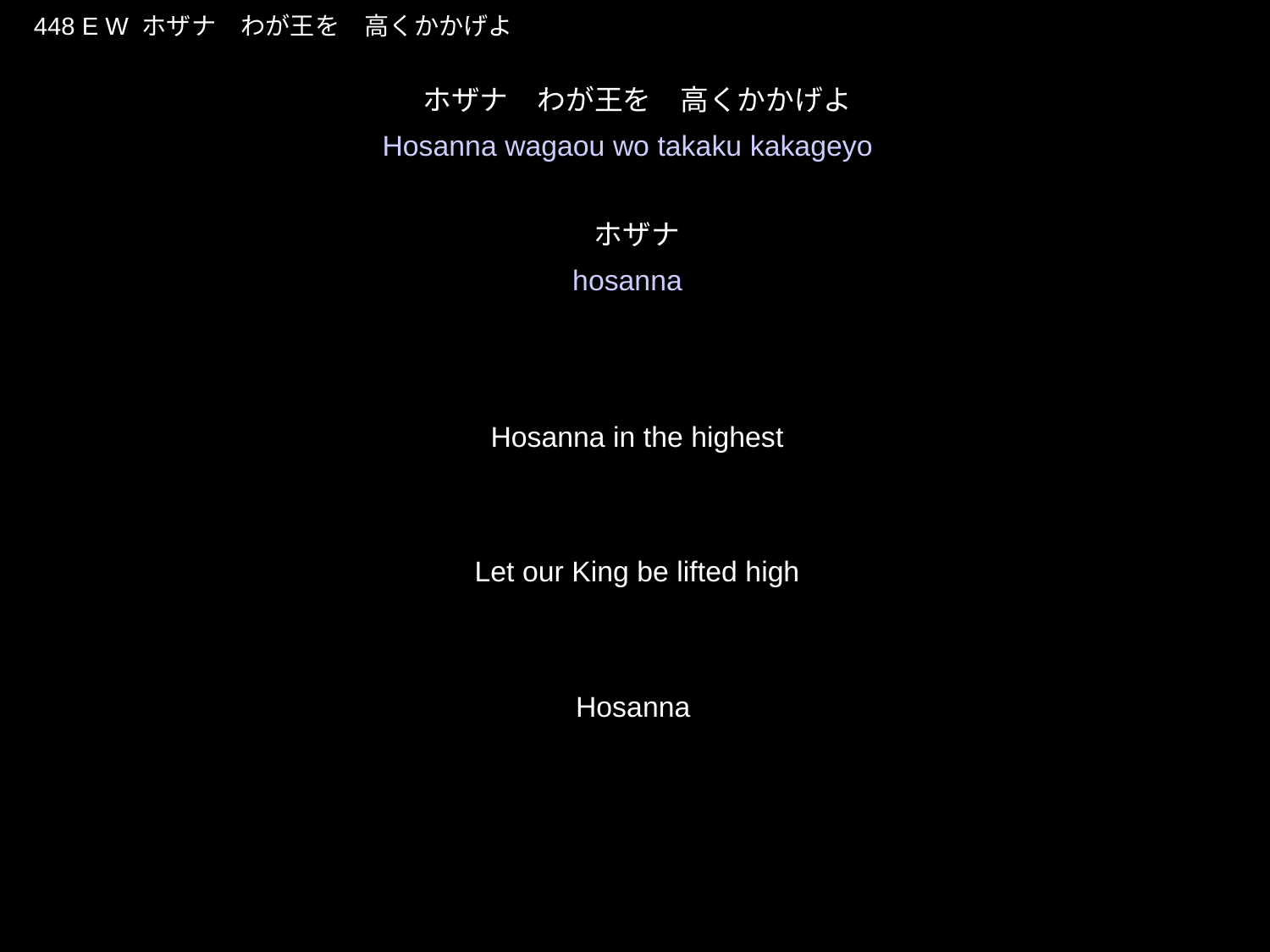

ほざなわがおうをたかくかかげよ
★W
448 E W ホザナ　わが王を　高くかかげよ
ホザナ　わが王を　高くかかげよ

ホザナ

Hosanna in the highest

Let our King be lifted high

Hosanna
★４
Hosanna wagaou wo takaku kakageyo

hosanna